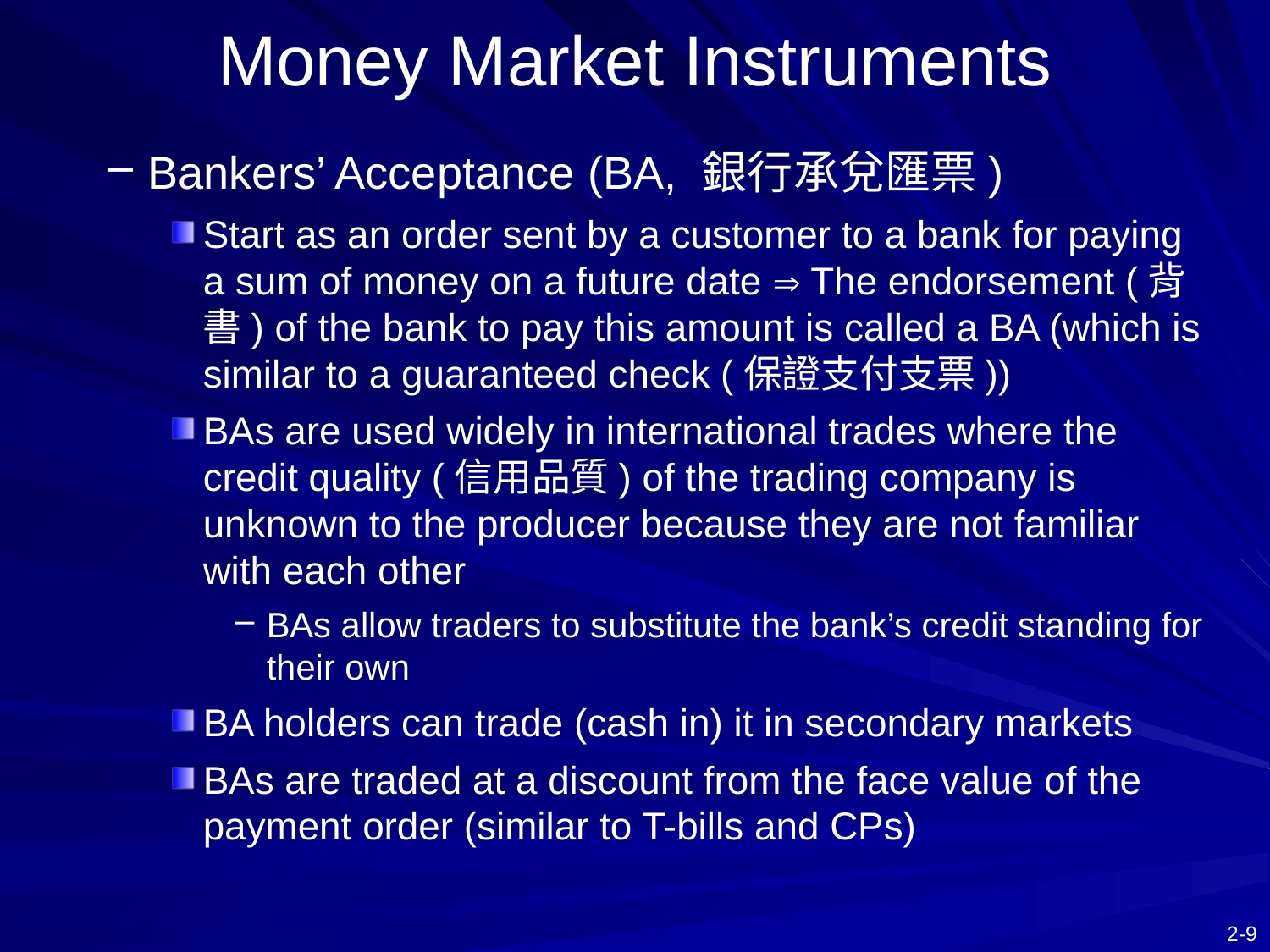

# Money Market Instruments
Bankers’ Acceptance (BA, 銀行承兌匯票)
Start as an order sent by a customer to a bank for paying a sum of money on a future date ⇒ The endorsement (背書) of the bank to pay this amount is called a BA (which is similar to a guaranteed check (保證支付支票))
BAs are used widely in international trades where the credit quality (信用品質) of the trading company is unknown to the producer because they are not familiar with each other
BAs allow traders to substitute the bank’s credit standing for their own
BA holders can trade (cash in) it in secondary markets
BAs are traded at a discount from the face value of the payment order (similar to T-bills and CPs)